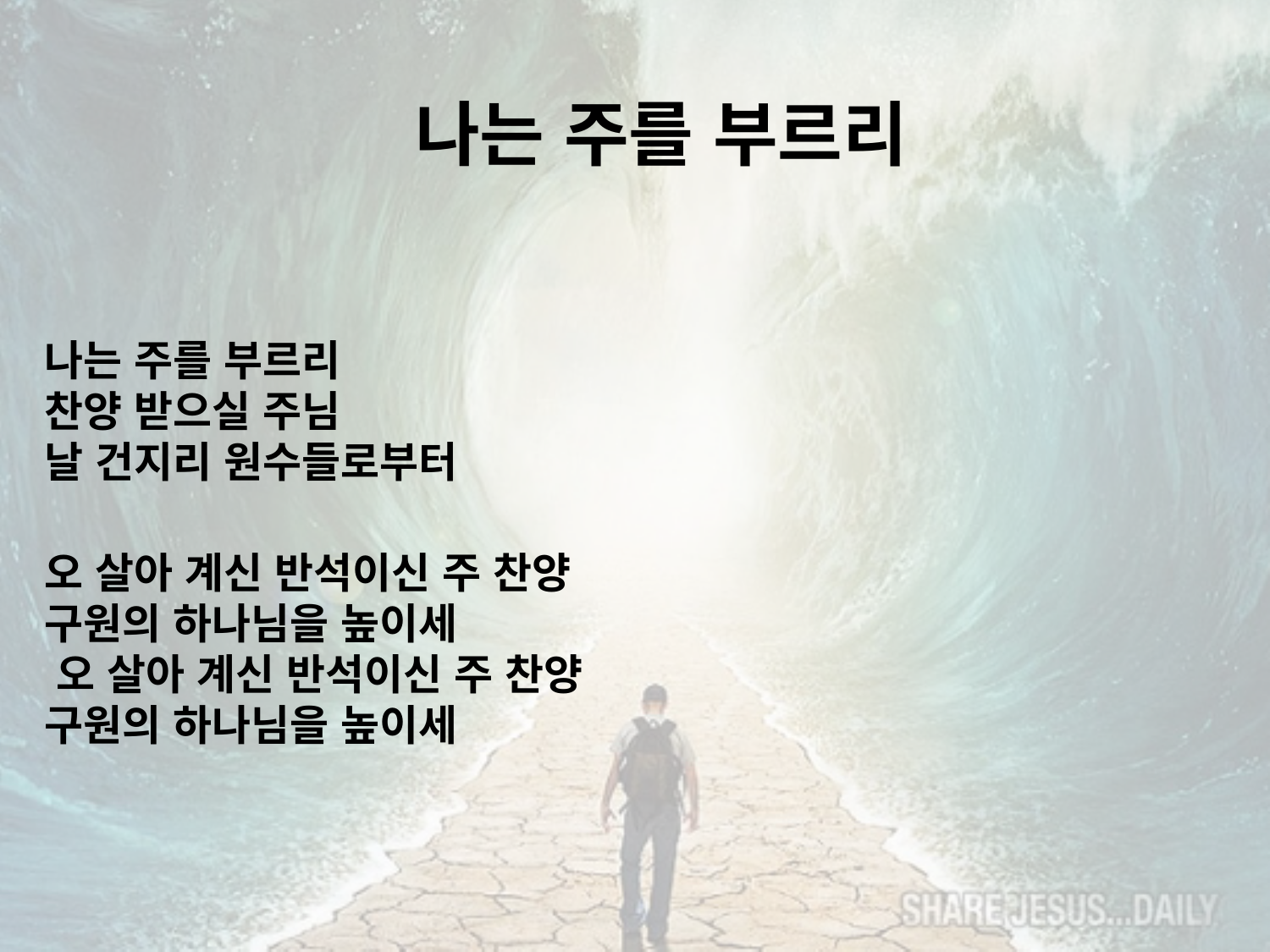

# 나는 주를 부르리
나는 주를 부르리
찬양 받으실 주님
날 건지리 원수들로부터
오 살아 계신 반석이신 주 찬양
구원의 하나님을 높이세                   오 살아 계신 반석이신 주 찬양
구원의 하나님을 높이세